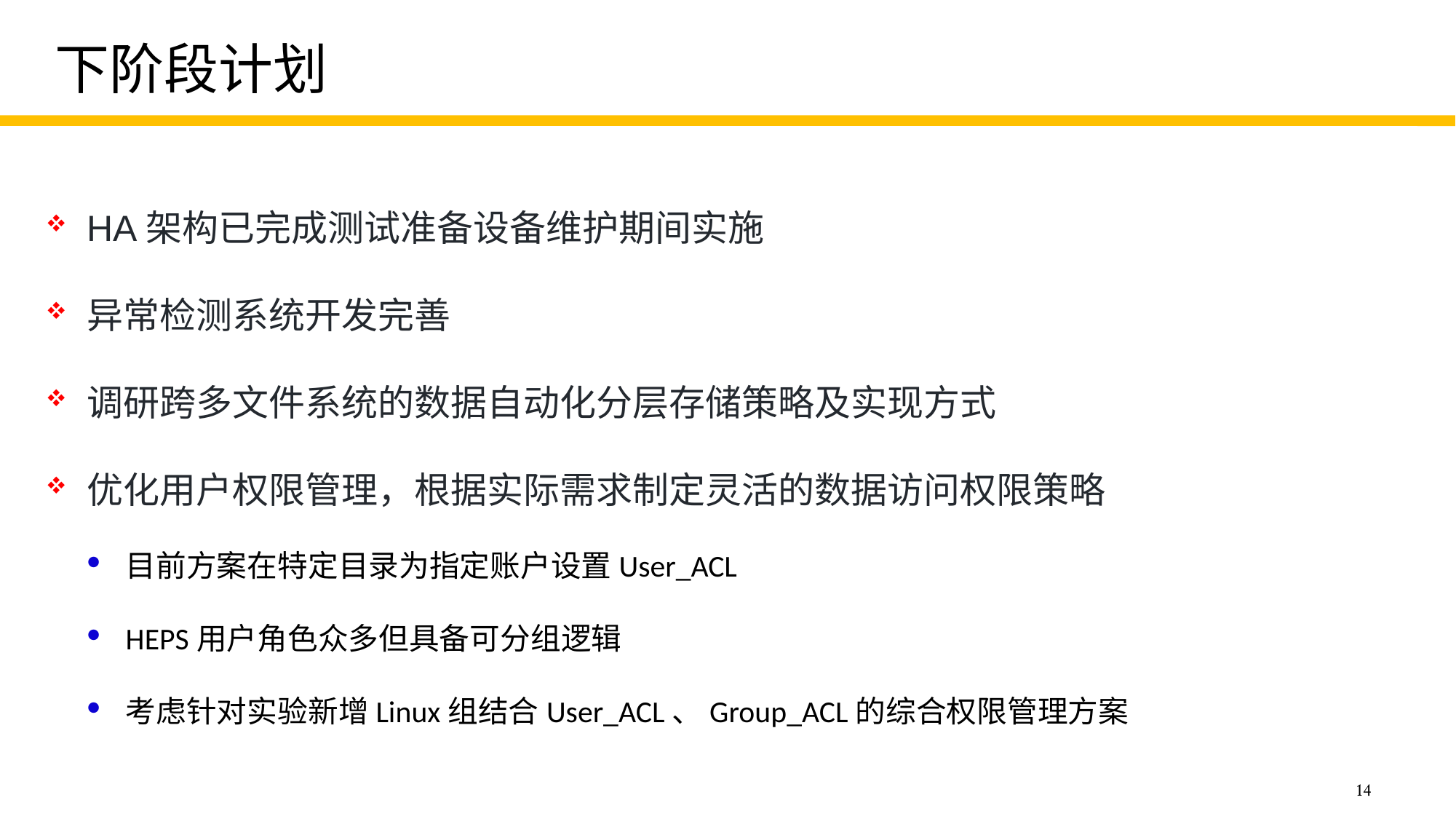

# 下阶段计划
HA架构已完成测试准备设备维护期间实施
异常检测系统开发完善
调研跨多文件系统的数据自动化分层存储策略及实现方式
优化用户权限管理，根据实际需求制定灵活的数据访问权限策略
目前方案在特定目录为指定账户设置User_ACL
HEPS用户角色众多但具备可分组逻辑
考虑针对实验新增Linux组结合User_ACL、Group_ACL的综合权限管理方案

14